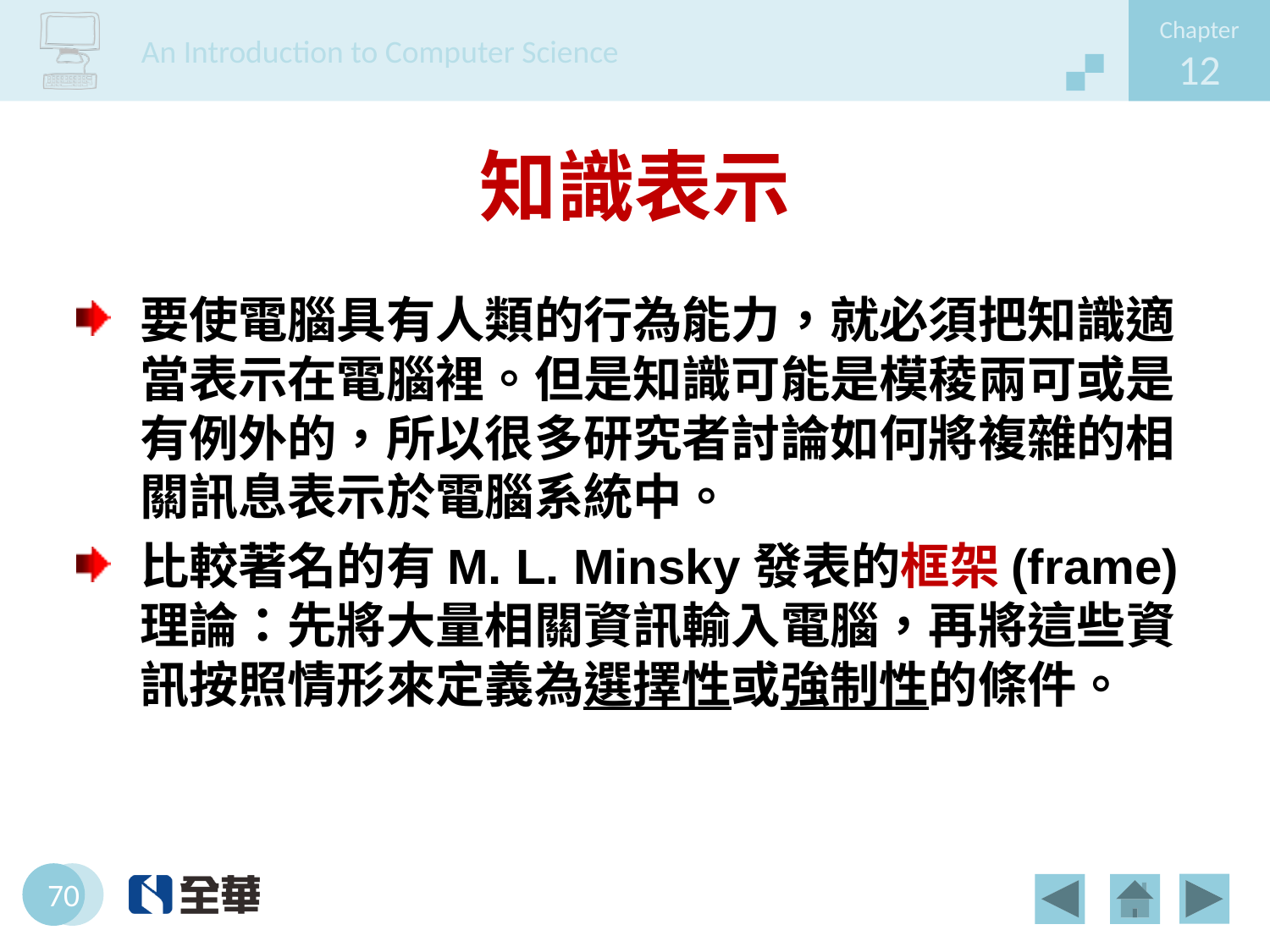

# 知識表示
要使電腦具有人類的行為能力，就必須把知識適當表示在電腦裡。但是知識可能是模稜兩可或是有例外的，所以很多研究者討論如何將複雜的相關訊息表示於電腦系統中。
比較著名的有M. L. Minsky發表的框架(frame)理論：先將大量相關資訊輸入電腦，再將這些資訊按照情形來定義為選擇性或強制性的條件。